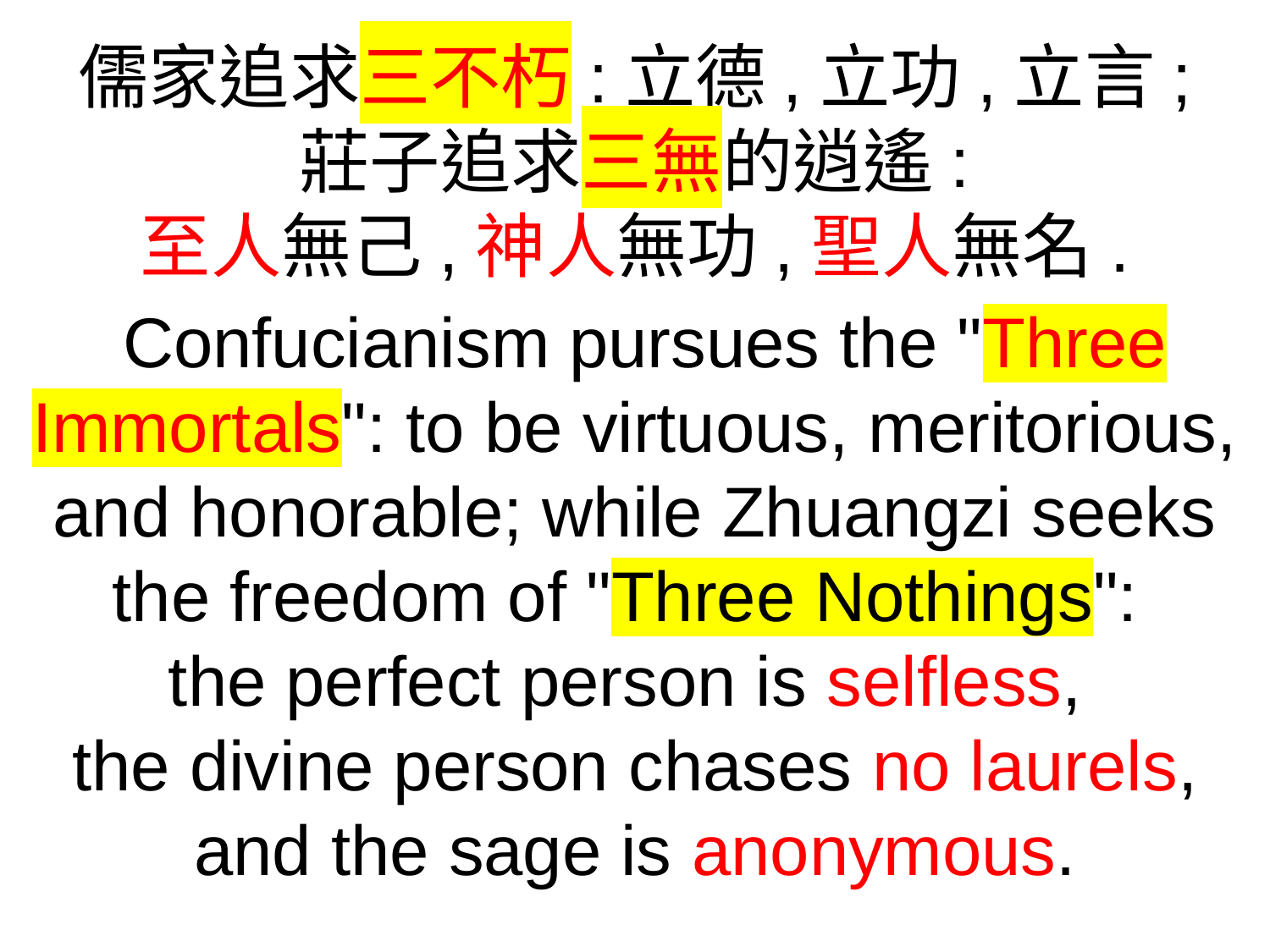

儒家追求三不朽:立德,立功,立言;
莊子追求三無的逍遙:
至人無己,神人無功,聖人無名.
 Confucianism pursues the "Three Immortals": to be virtuous, meritorious, and honorable; while Zhuangzi seeks the freedom of "Three Nothings":
the perfect person is selfless,
the divine person chases no laurels, and the sage is anonymous.